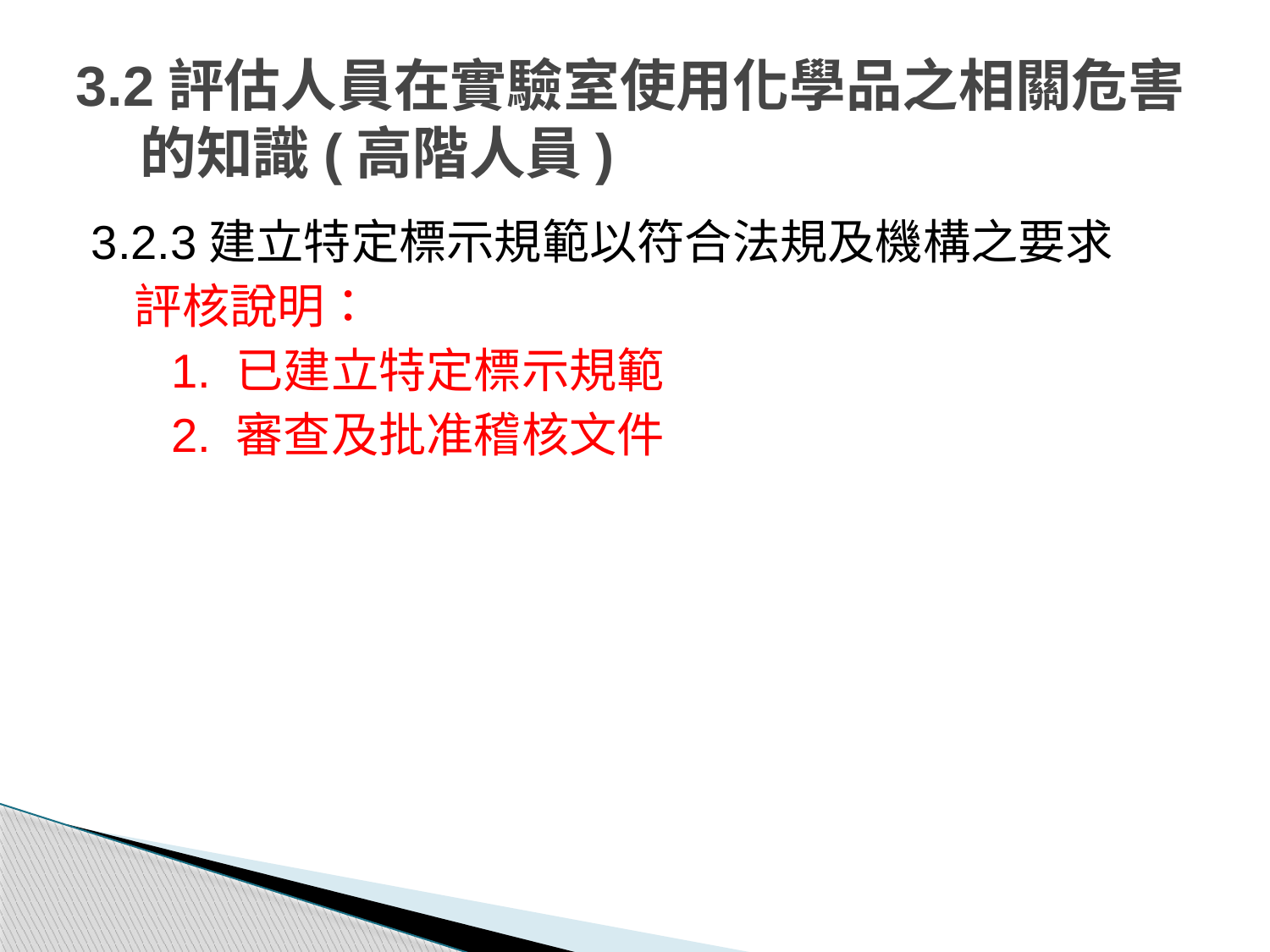

# 3.2評估人員在實驗室使用化學品之相關危害 的知識(高階人員)
3.2.3建立特定標示規範以符合法規及機構之要求
   評核說明：
      1. 已建立特定標示規範
      2. 審查及批准稽核文件